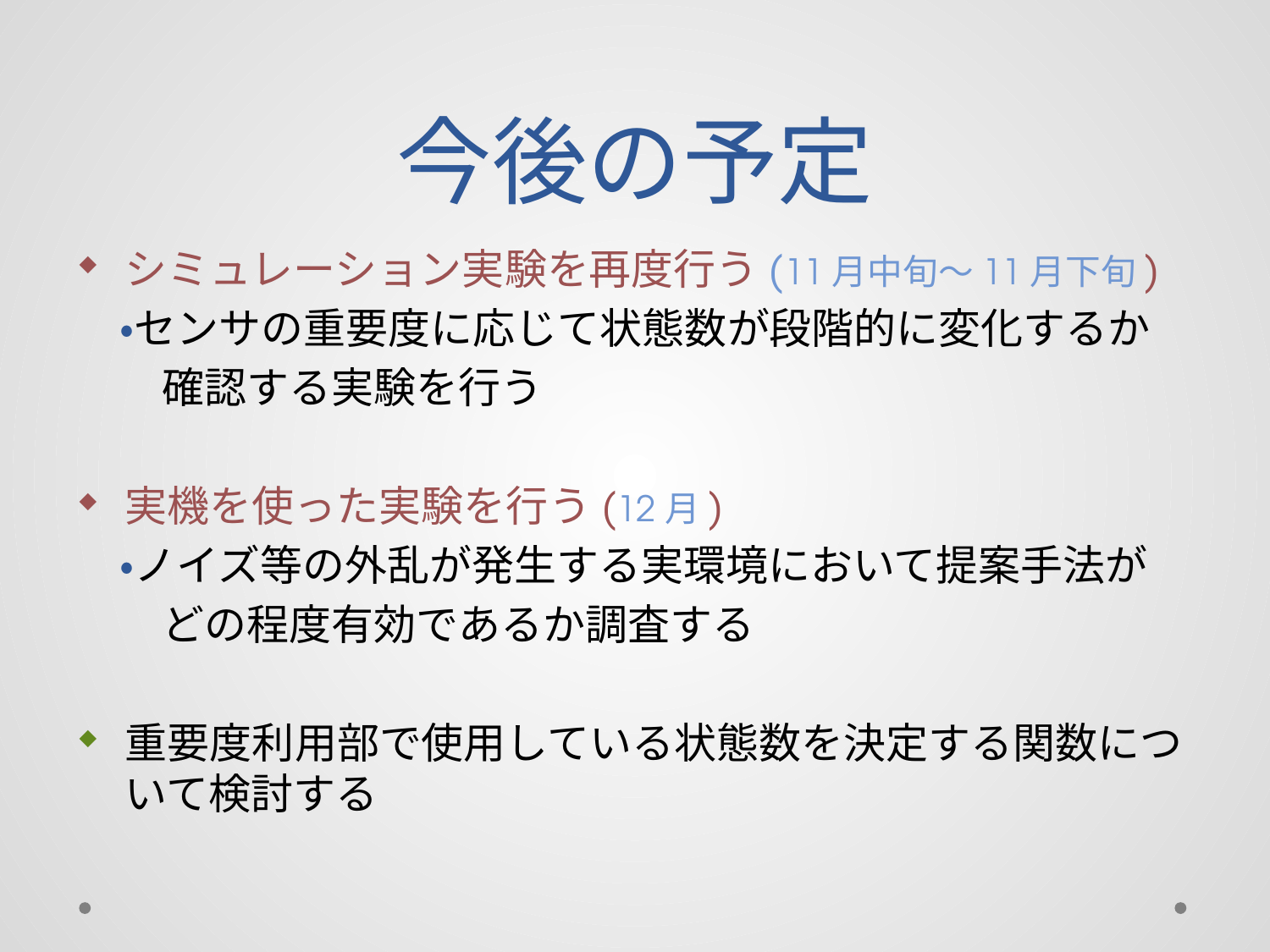

# 今後の予定
シミュレーション実験を再度行う(11月中旬～11月下旬)
　・センサの重要度に応じて状態数が段階的に変化するか
　　確認する実験を行う

実機を使った実験を行う(12月)
　・ノイズ等の外乱が発生する実環境において提案手法が
　　どの程度有効であるか調査する

重要度利用部で使用している状態数を決定する関数について検討する